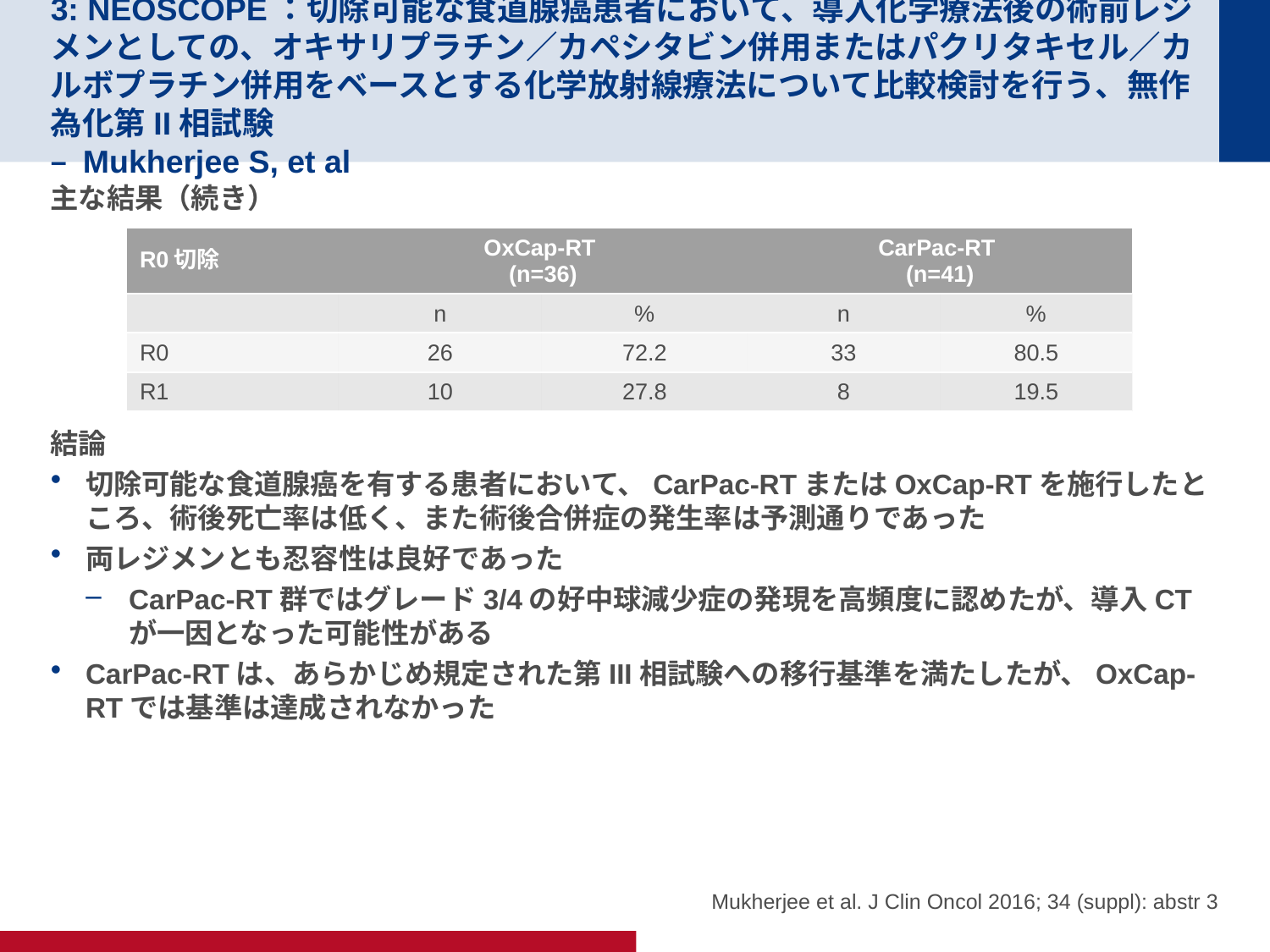

# 3: NEOSCOPE：切除可能な食道腺癌患者において、導入化学療法後の術前レジメンとしての、オキサリプラチン／カペシタビン併用またはパクリタキセル／カルボプラチン併用をベースとする化学放射線療法について比較検討を行う、無作為化第II相試験 – Mukherjee S, et al
主な結果（続き）

結論
切除可能な食道腺癌を有する患者において、CarPac-RTまたはOxCap-RTを施行したところ、術後死亡率は低く、また術後合併症の発生率は予測通りであった
両レジメンとも忍容性は良好であった
CarPac-RT群ではグレード3/4の好中球減少症の発現を高頻度に認めたが、導入CTが一因となった可能性がある
CarPac-RTは、あらかじめ規定された第III相試験への移行基準を満たしたが、OxCap-RTでは基準は達成されなかった

| R0切除 | OxCap-RT (n=36) |  | CarPac-RT (n=41) |  |
| --- | --- | --- | --- | --- |
|  | n | % | n | % |
| R0 | 26 | 72.2 | 33 | 80.5 |
| R1 | 10 | 27.8 | 8 | 19.5 |
Mukherjee et al. J Clin Oncol 2016; 34 (suppl): abstr 3